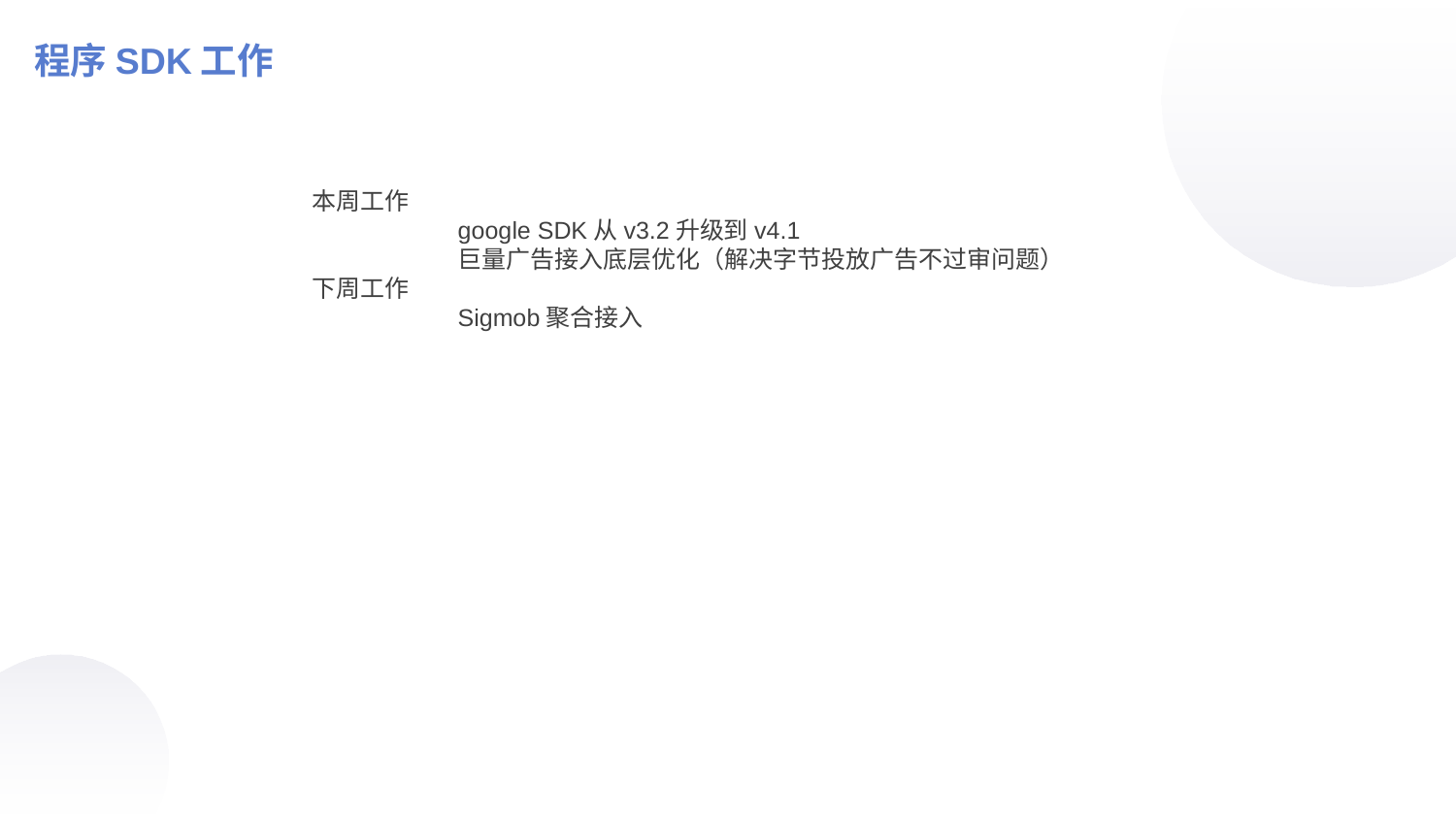

程序SDK工作
本周工作
	google SDK从v3.2升级到v4.1
	巨量广告接入底层优化（解决字节投放广告不过审问题）
下周工作
	Sigmob聚合接入